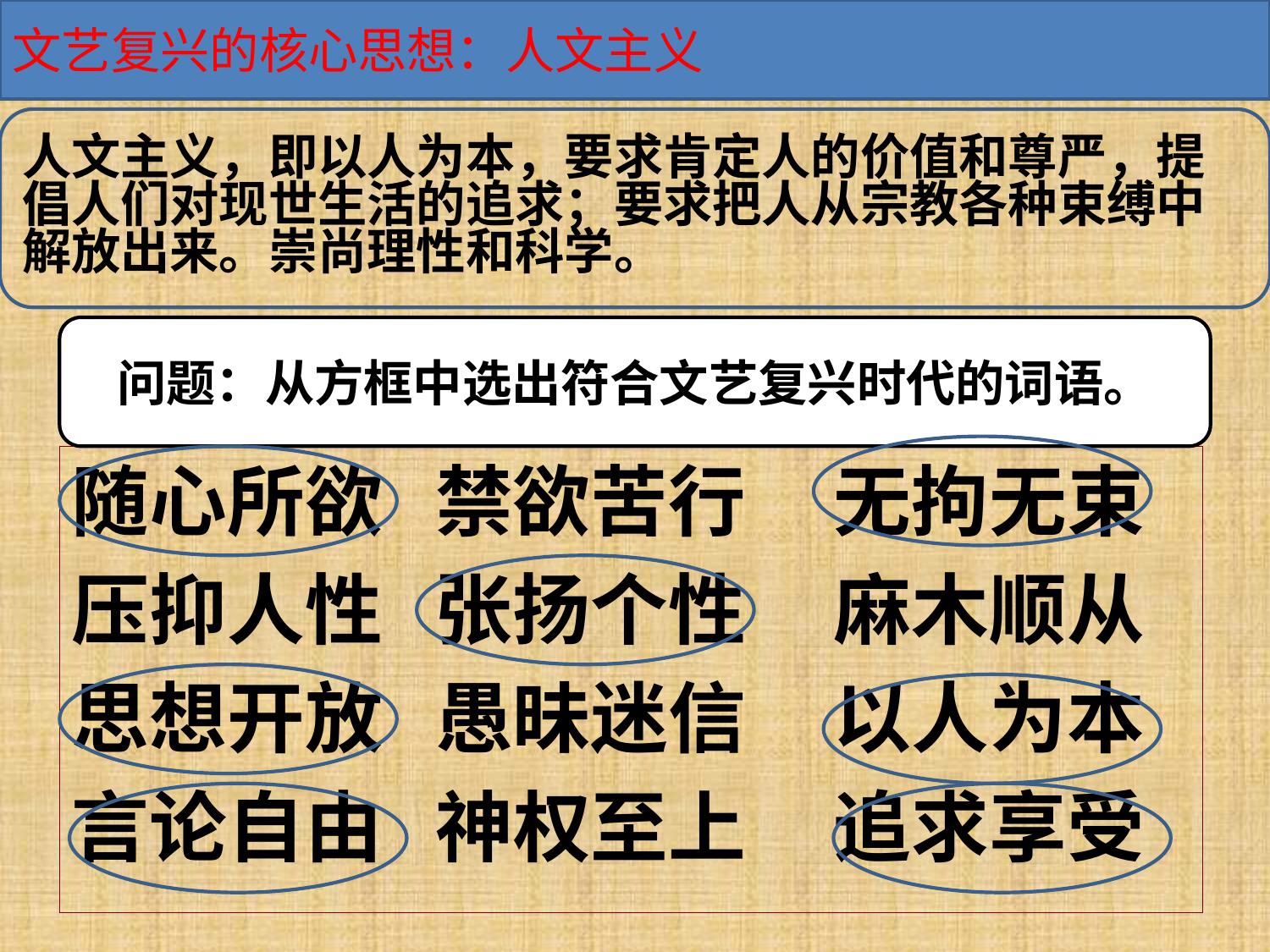

文艺复兴的核心思想：人文主义
人文主义，即以人为本，要求肯定人的价值和尊严，提倡人们对现世生活的追求；要求把人从宗教各种束缚中解放出来。崇尚理性和科学。
问题：从方框中选出符合文艺复兴时代的词语。

随心所欲   禁欲苦行     无拘无束
压抑人性   张扬个性     麻木顺从
思想开放   愚昧迷信     以人为本
言论自由   神权至上     追求享受